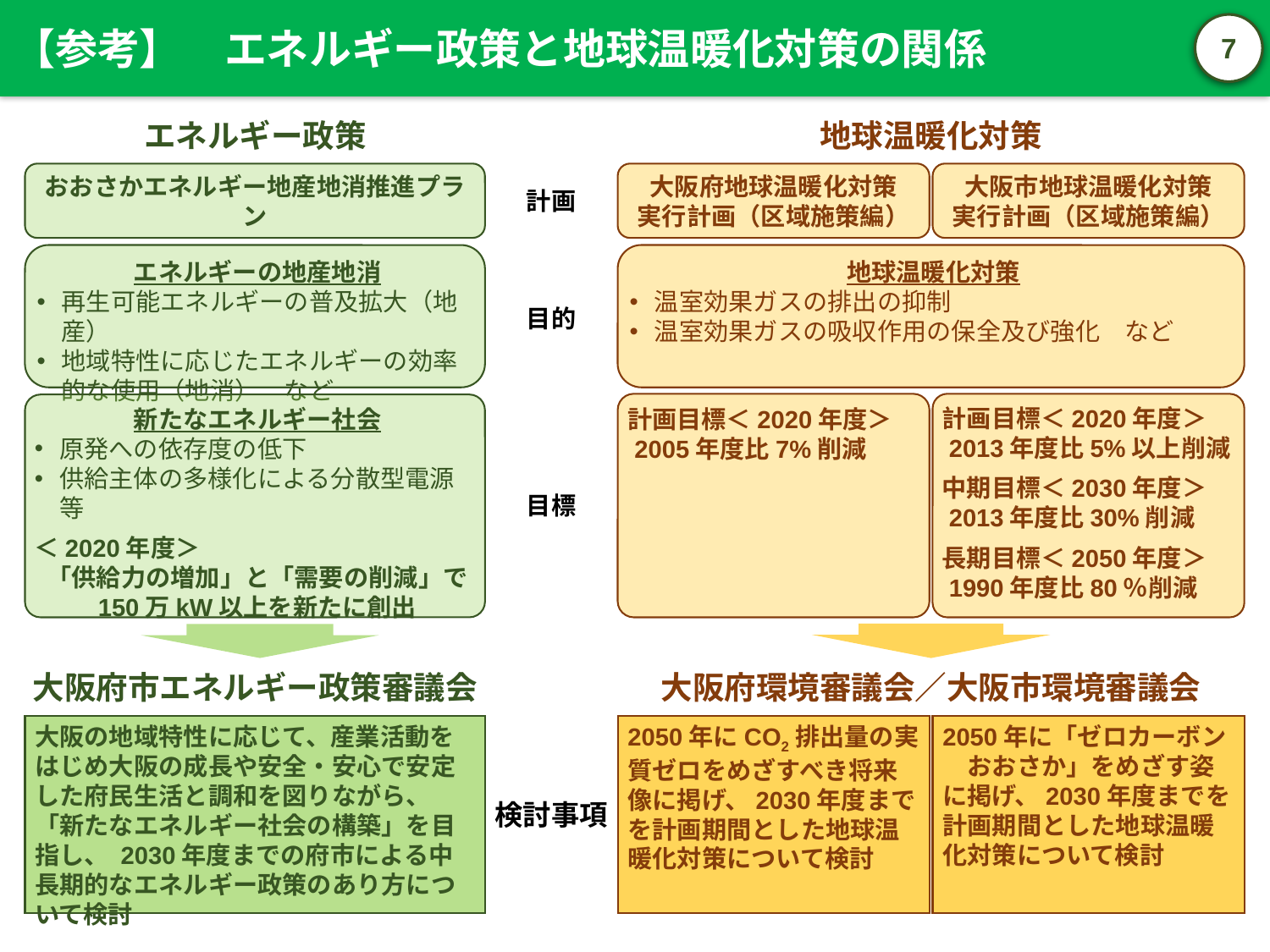

【参考】　エネルギー政策と地球温暖化対策の関係
7
地球温暖化対策
エネルギー政策
おおさかエネルギー地産地消推進プラン
大阪府地球温暖化対策
実行計画（区域施策編）
大阪市地球温暖化対策
実行計画（区域施策編）
計画
エネルギーの地産地消
再生可能エネルギーの普及拡大（地産）
地域特性に応じたエネルギーの効率的な使用（地消）　など
地球温暖化対策
温室効果ガスの排出の抑制
温室効果ガスの吸収作用の保全及び強化　など
目的
計画目標＜2020年度＞
 2005年度比7%削減
計画目標＜2020年度＞
 2013年度比5%以上削減
中期目標＜2030年度＞
 2013年度比30%削減
長期目標＜2050年度＞
 1990年度比80％削減
新たなエネルギー社会
原発への依存度の低下
供給主体の多様化による分散型電源　等
＜2020年度＞
「供給力の増加」と「需要の削減」で
150万kW以上を新たに創出
目標

大阪府環境審議会／大阪市環境審議会
大阪府市エネルギー政策審議会
大阪の地域特性に応じて、産業活動をはじめ大阪の成長や安全・安心で安定した府民生活と調和を図りながら、「新たなエネルギー社会の構築」を目指し、 2030年度までの府市による中長期的なエネルギー政策のあり方について検討
2050年にCO2排出量の実質ゼロをめざすべき将来像に掲げ、2030年度までを計画期間とした地球温暖化対策について検討
2050年に「ゼロカーボン　おおさか」をめざす姿に掲げ、2030年度までを計画期間とした地球温暖化対策について検討
検討事項